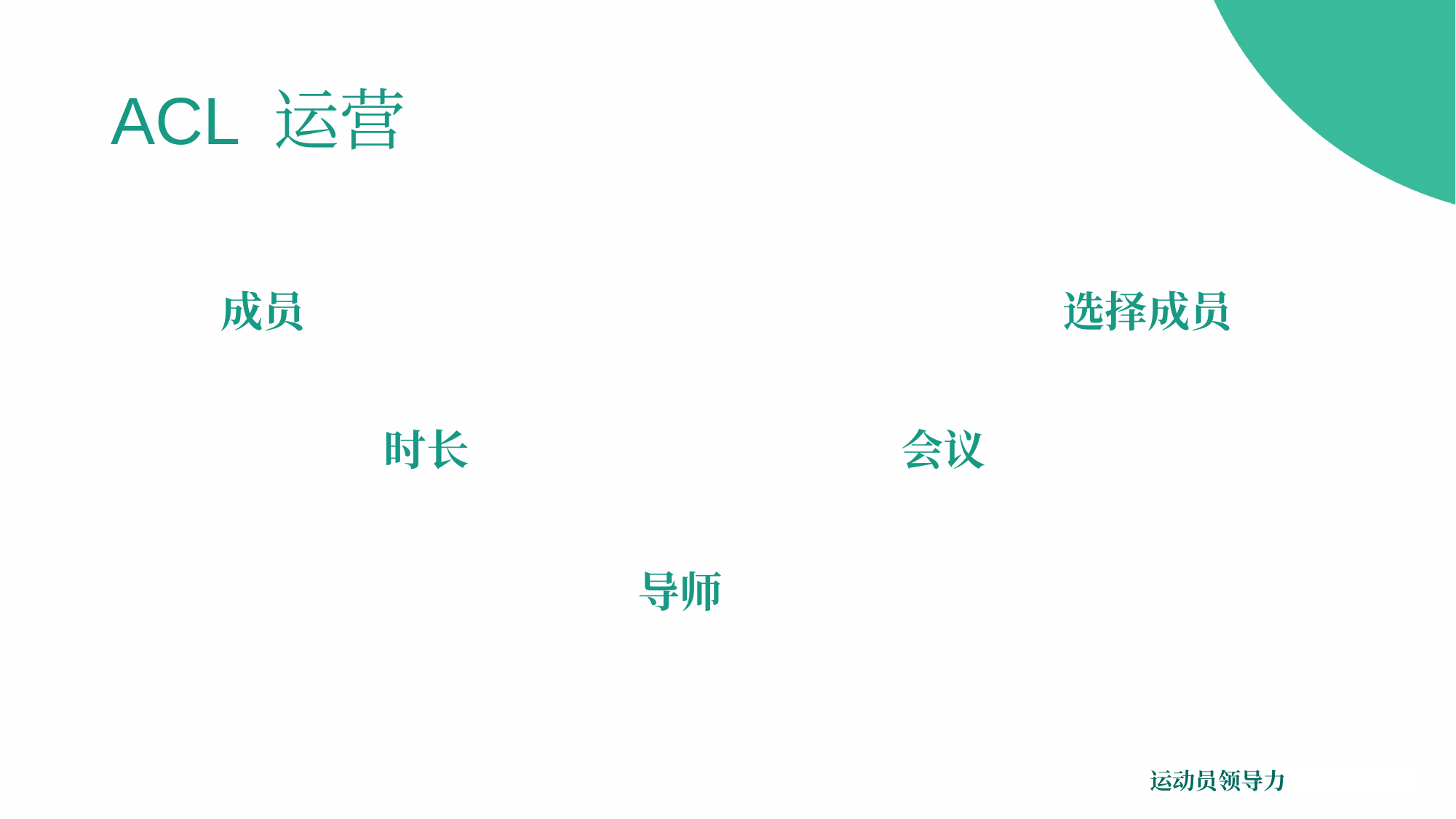

# ACL 运营
成员
选择成员
时长
会议
导师
运动员领导力